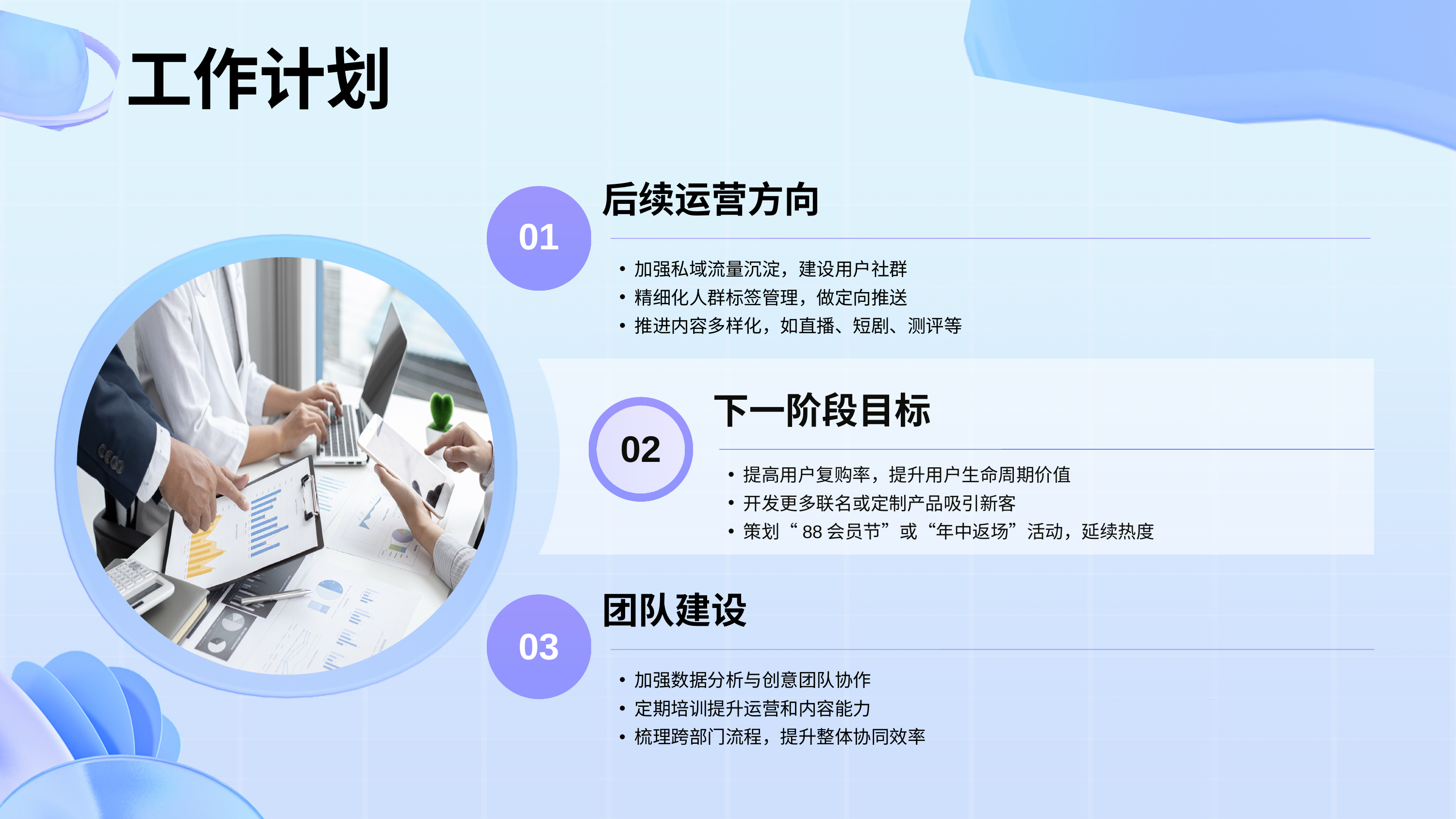

工作计划
后续运营方向

01

加强私域流量沉淀，建设用户社群
精细化人群标签管理，做定向推送
推进内容多样化，如直播、短剧、测评等

下一阶段目标

02

提高用户复购率，提升用户生命周期价值
开发更多联名或定制产品吸引新客
策划“88会员节”或“年中返场”活动，延续热度
团队建设

03

加强数据分析与创意团队协作
定期培训提升运营和内容能力
梳理跨部门流程，提升整体协同效率